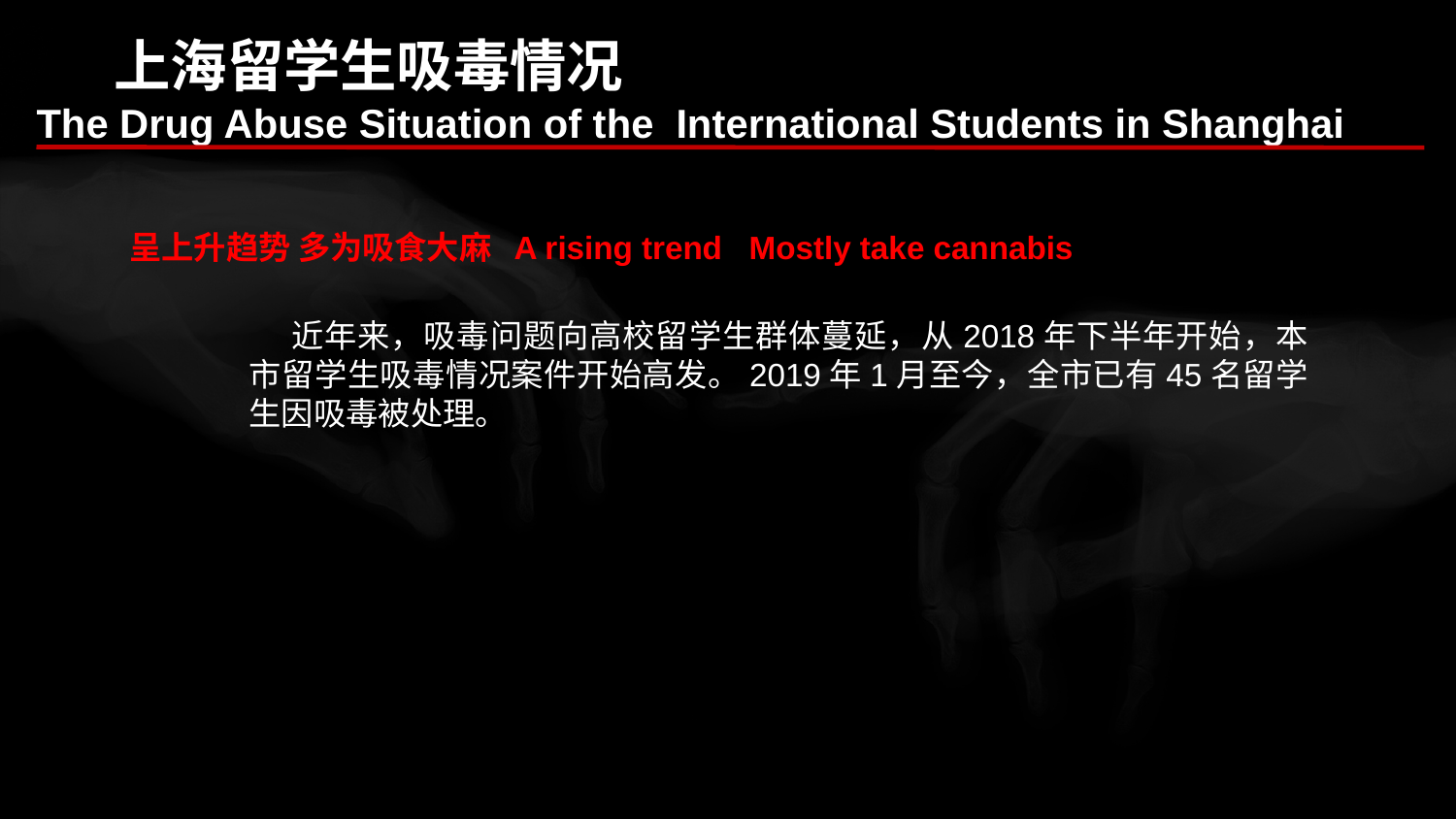

上海留学生吸毒情况
The Drug Abuse Situation of the  International Students in Shanghai
呈上升趋势 多为吸食大麻  A rising trend   Mostly take cannabis
    近年来，吸毒问题向高校留学生群体蔓延，从2018年下半年开始，本市留学生吸毒情况案件开始高发。2019年1月至今，全市已有45名留学生因吸毒被处理。